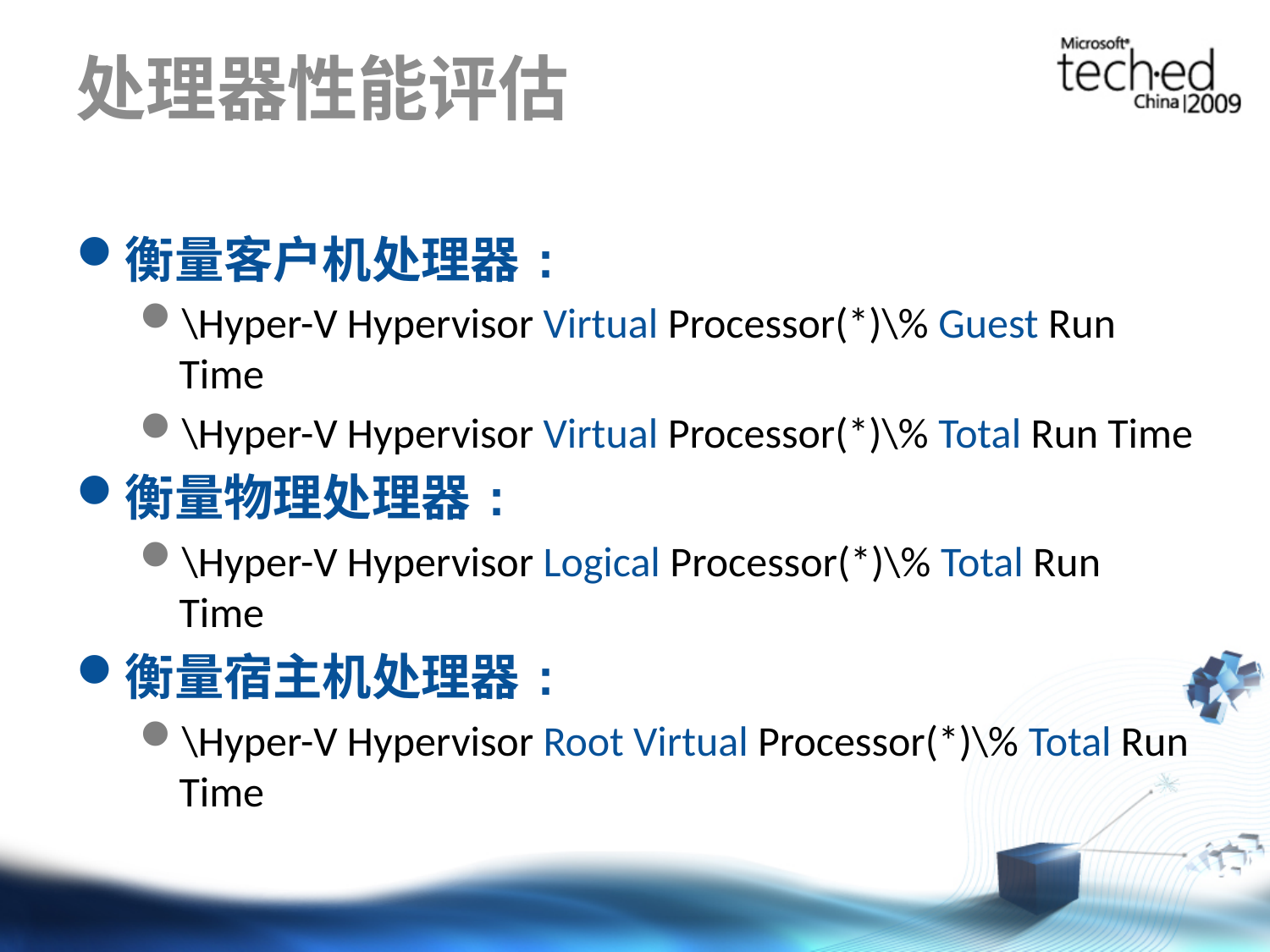

# 处理器性能评估
衡量客户机处理器:
\Hyper-V Hypervisor Virtual Processor(*)\% Guest Run Time
\Hyper-V Hypervisor Virtual Processor(*)\% Total Run Time
衡量物理处理器:
\Hyper-V Hypervisor Logical Processor(*)\% Total Run Time
衡量宿主机处理器:
\Hyper-V Hypervisor Root Virtual Processor(*)\% Total Run Time